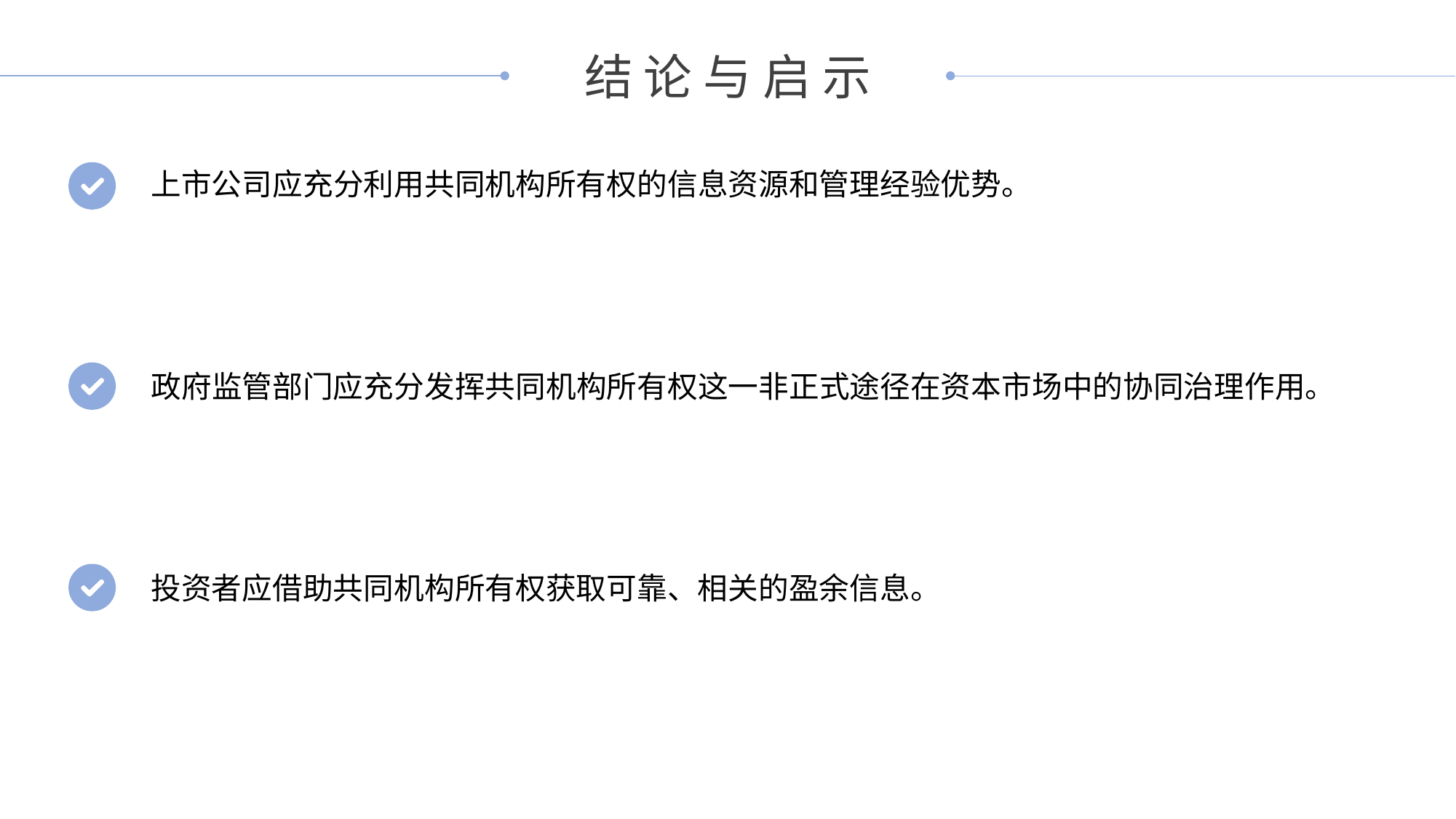

结 论 与 启 示
上市公司应充分利用共同机构所有权的信息资源和管理经验优势。

政府监管部门应充分发挥共同机构所有权这一非正式途径在资本市场中的协同治理作用。

投资者应借助共同机构所有权获取可靠、相关的盈余信息。